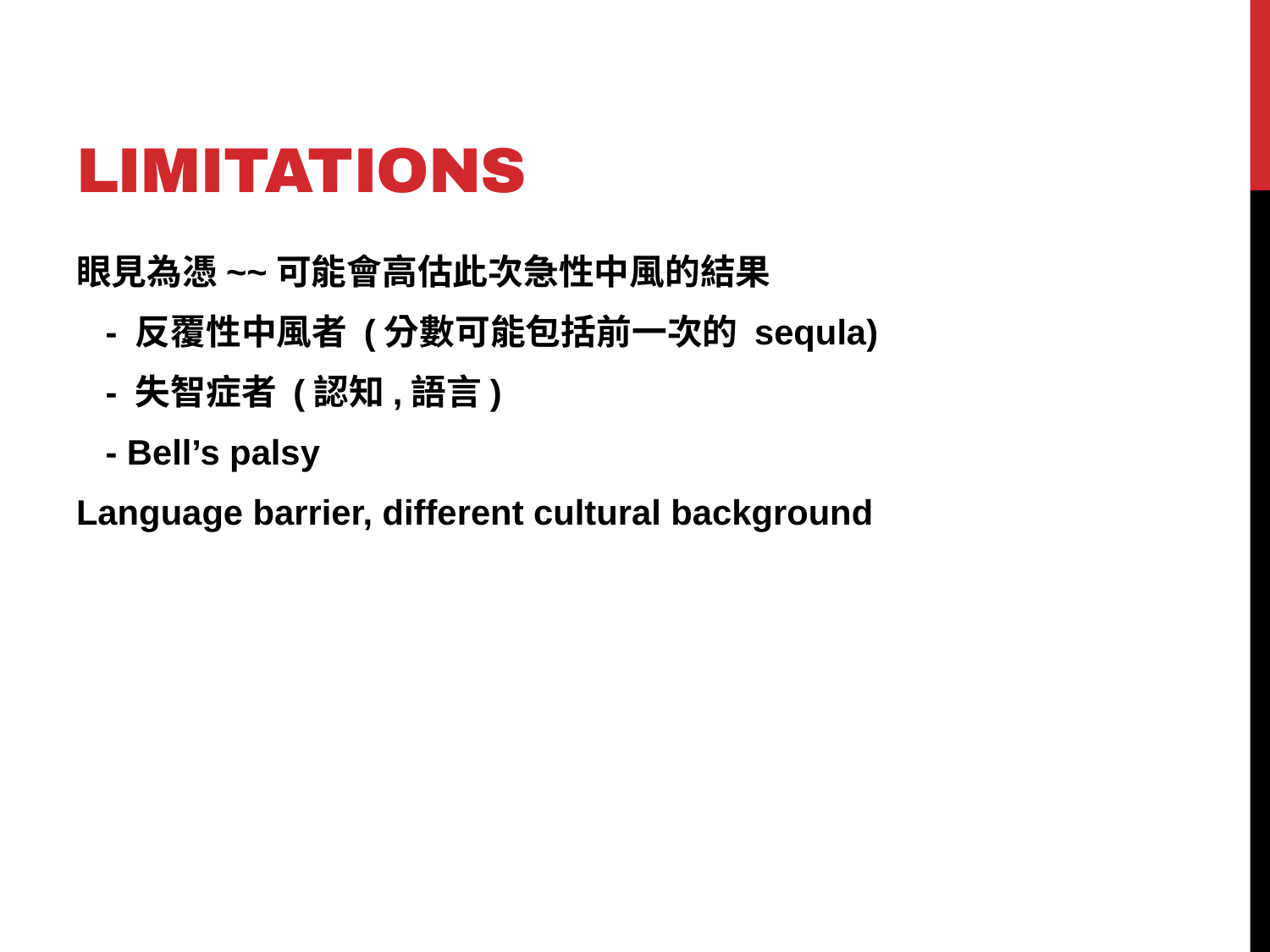

# Limitations
眼見為憑~~可能會高估此次急性中風的結果
   - 反覆性中風者 (分數可能包括前一次的 sequla)
   - 失智症者 (認知,語言)
   - Bell’s palsy
Language barrier, different cultural background